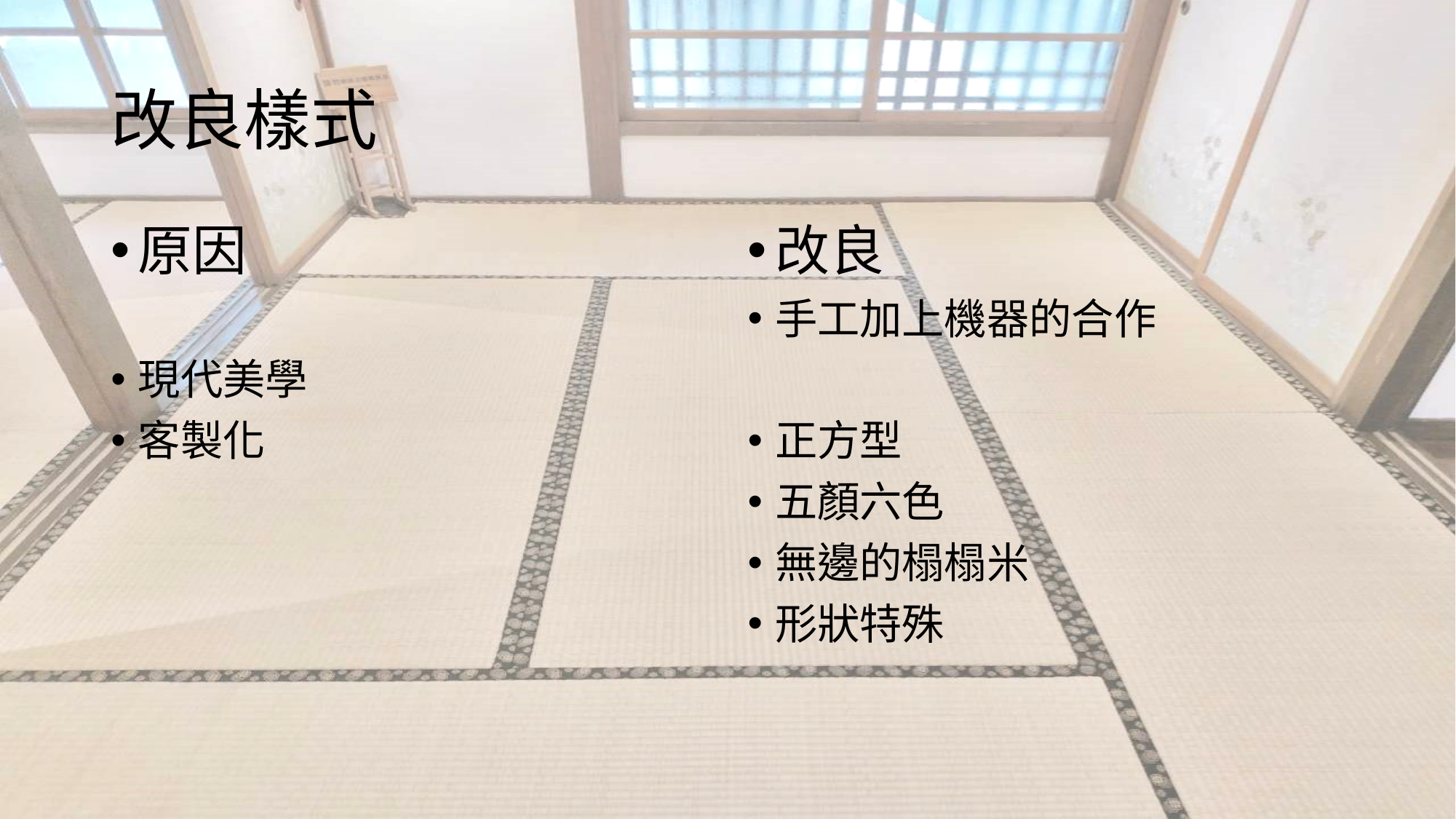

# 改良樣式
原因

現代美學
客製化
改良
手工加上機器的合作

正方型
五顏六色
無邊的榻榻米
形狀特殊